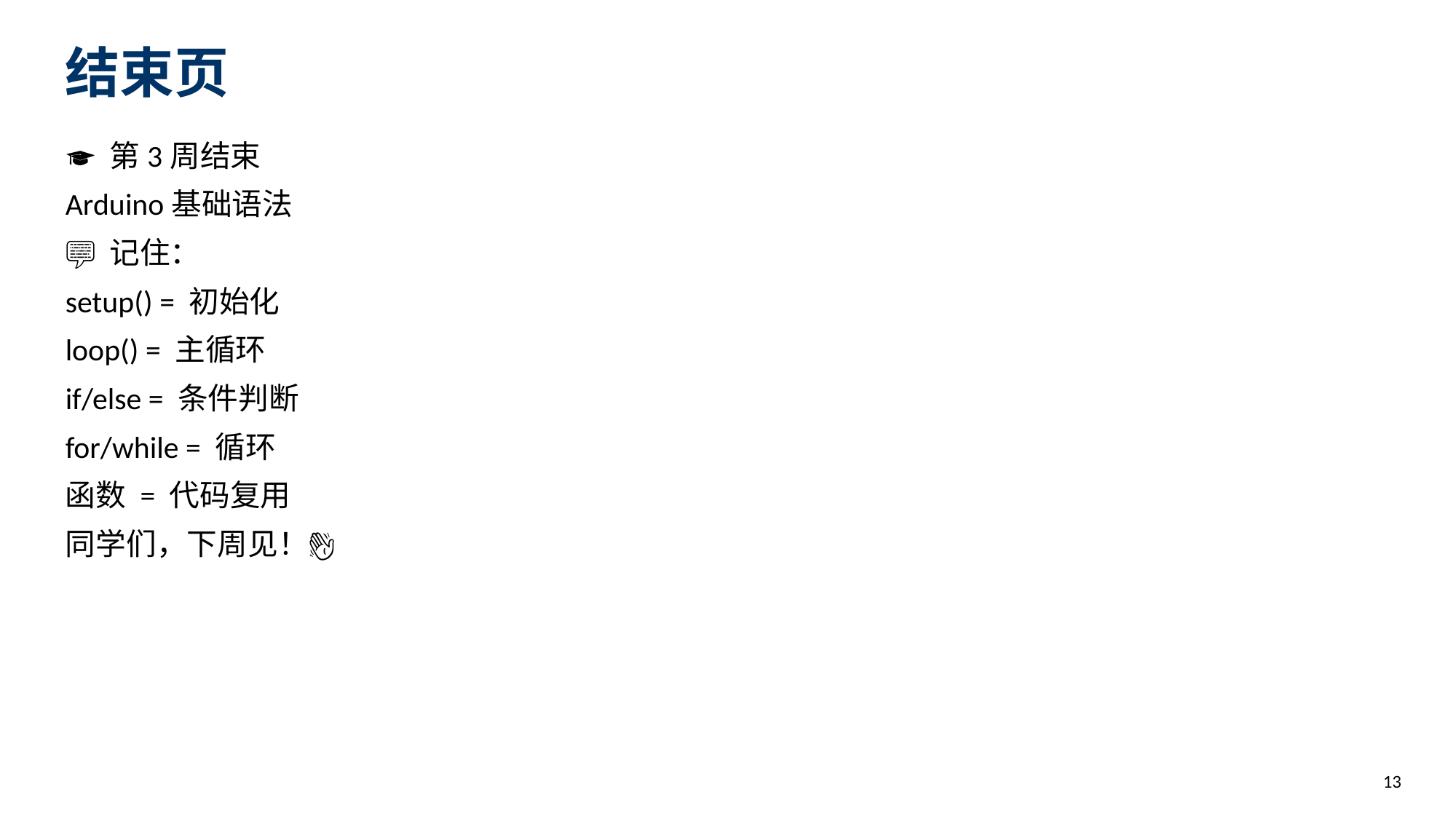

结束页
🎓 第3周结束
Arduino基础语法
💬 记住：
setup() = 初始化
loop() = 主循环
if/else = 条件判断
for/while = 循环
函数 = 代码复用
同学们，下周见！👋
13